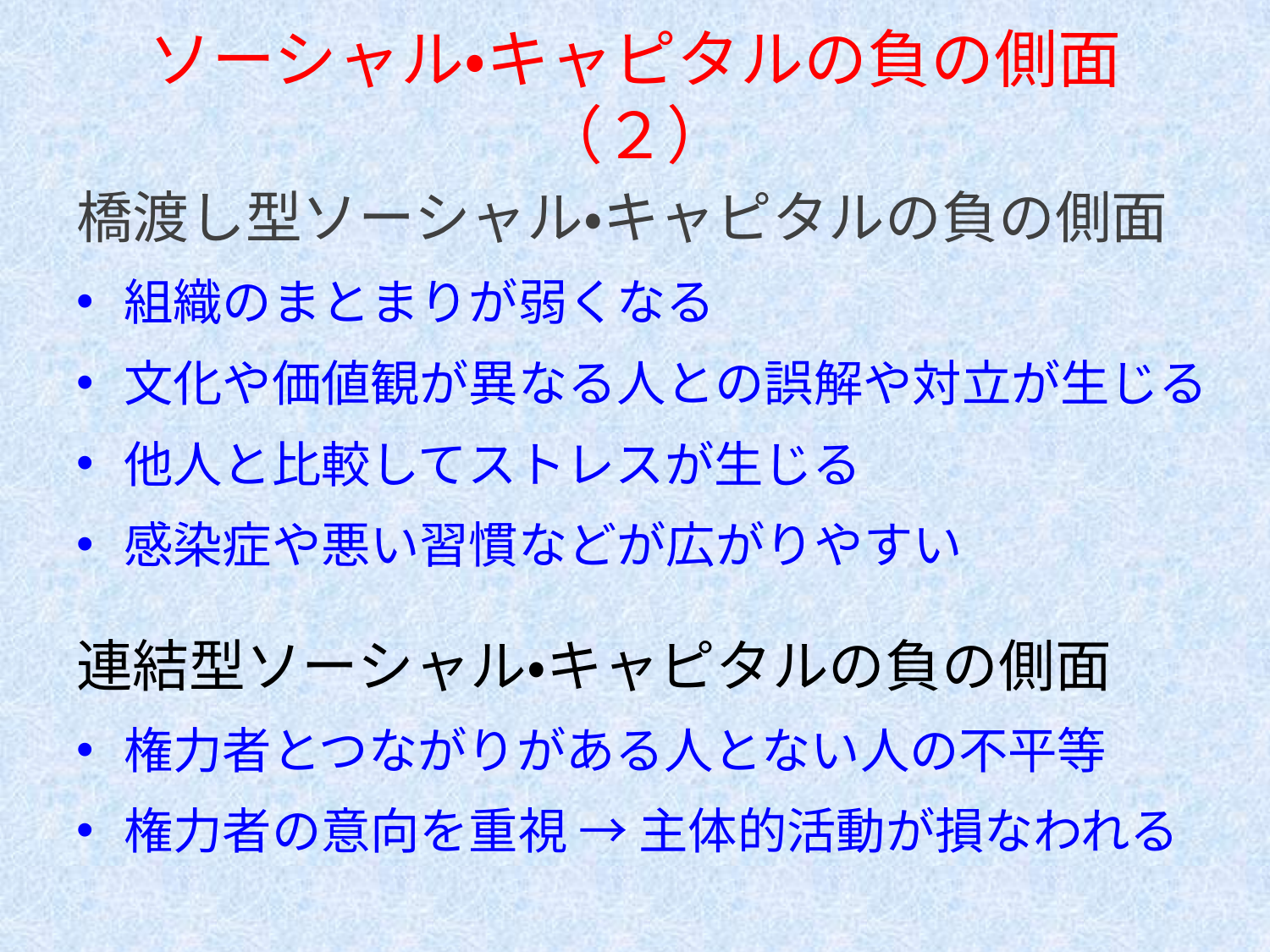

# ソーシャル・キャピタルの負の側面（２）
橋渡し型ソーシャル・キャピタルの負の側面
組織のまとまりが弱くなる
文化や価値観が異なる人との誤解や対立が生じる
他人と比較してストレスが生じる
感染症や悪い習慣などが広がりやすい
連結型ソーシャル・キャピタルの負の側面
権力者とつながりがある人とない人の不平等
権力者の意向を重視 → 主体的活動が損なわれる